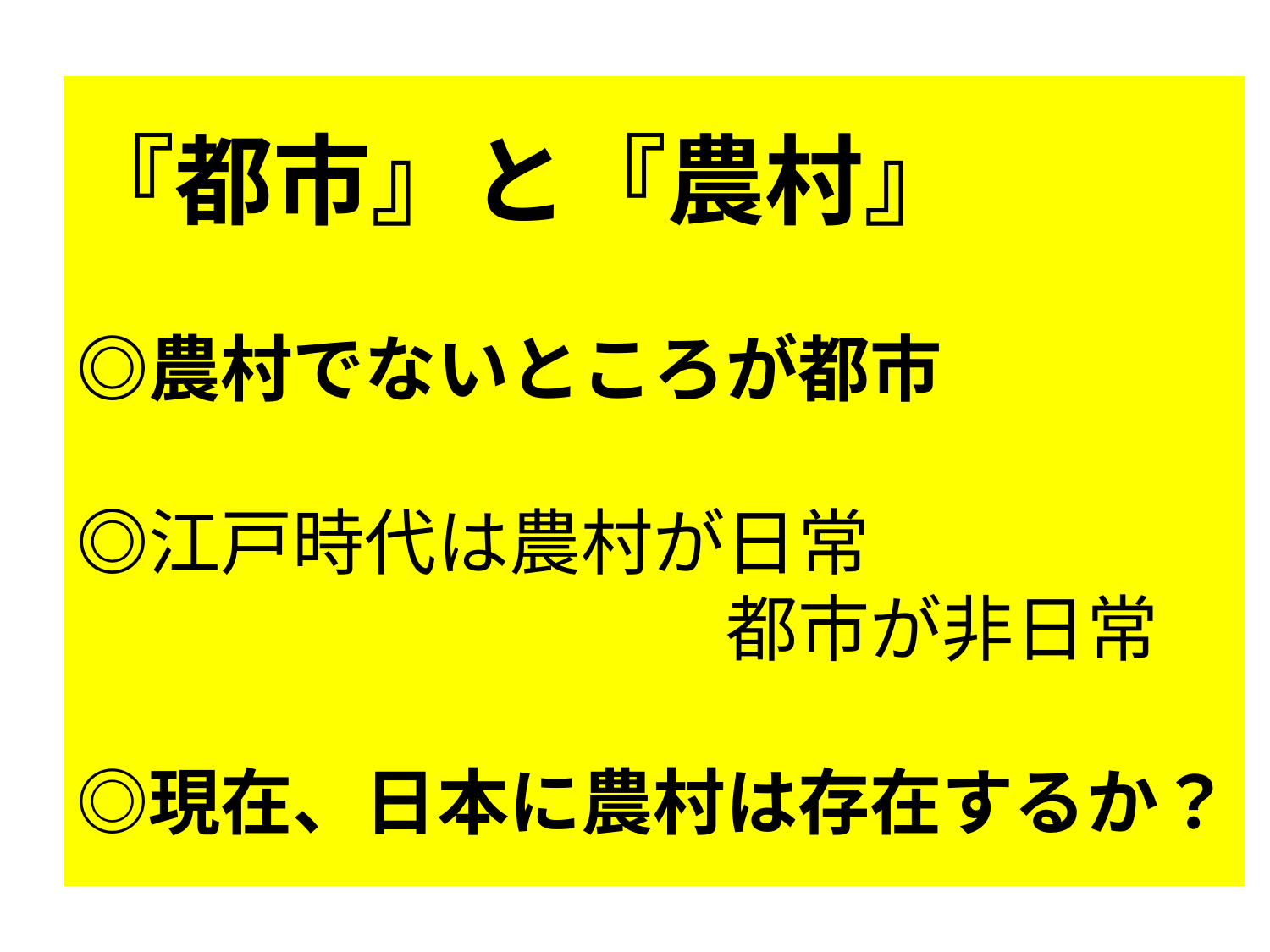

# 『都市』と『農村』 ◎農村でないところが都市 ◎江戸時代は農村が日常 　　　　　　　　　都市が非日常 ◎現在、日本に農村は存在するか？